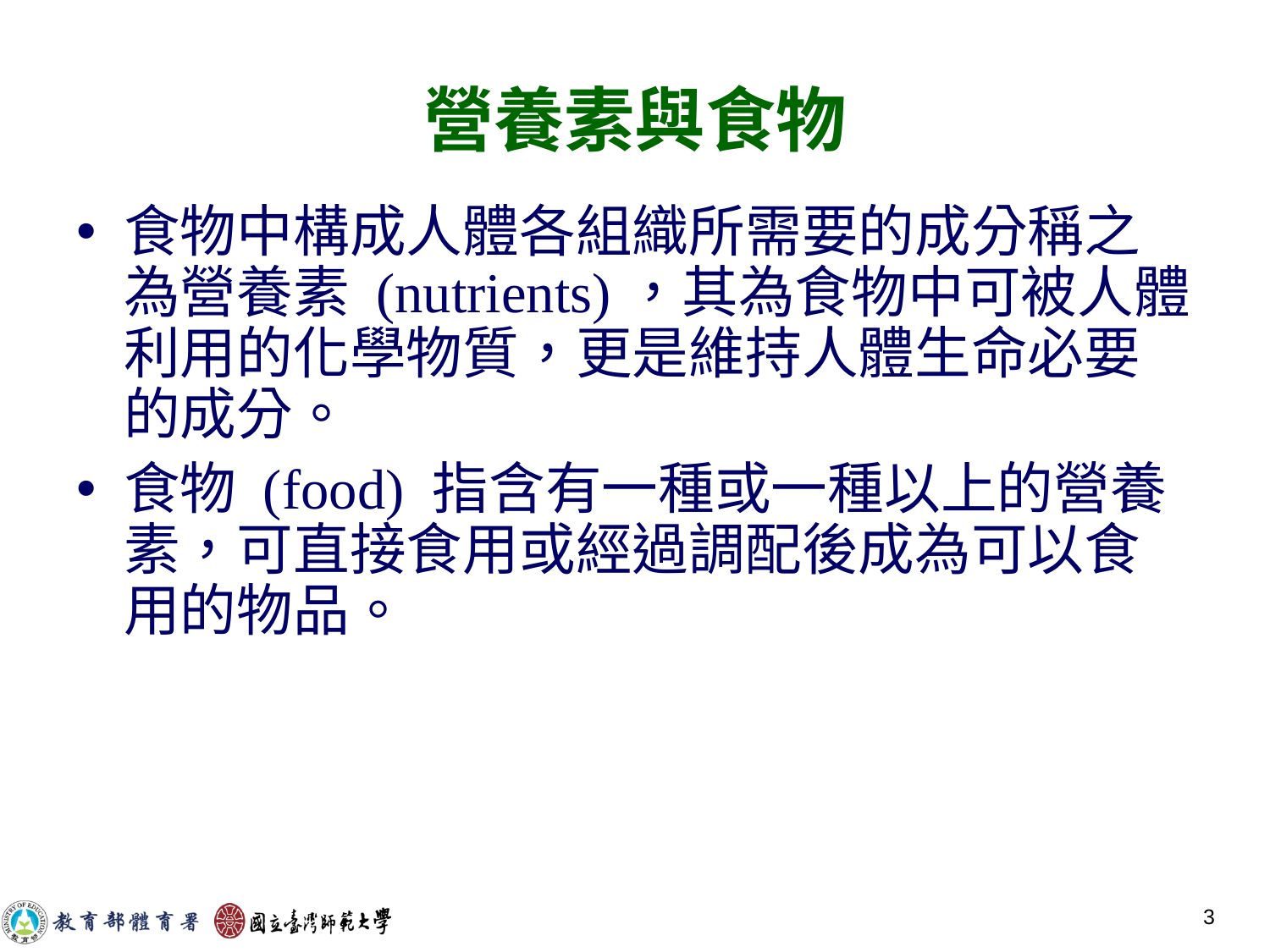

# 營養素與食物
食物中構成人體各組織所需要的成分稱之為營養素 (nutrients)，其為食物中可被人體利用的化學物質，更是維持人體生命必要的成分。
食物 (food) 指含有一種或一種以上的營養素，可直接食用或經過調配後成為可以食用的物品。
3